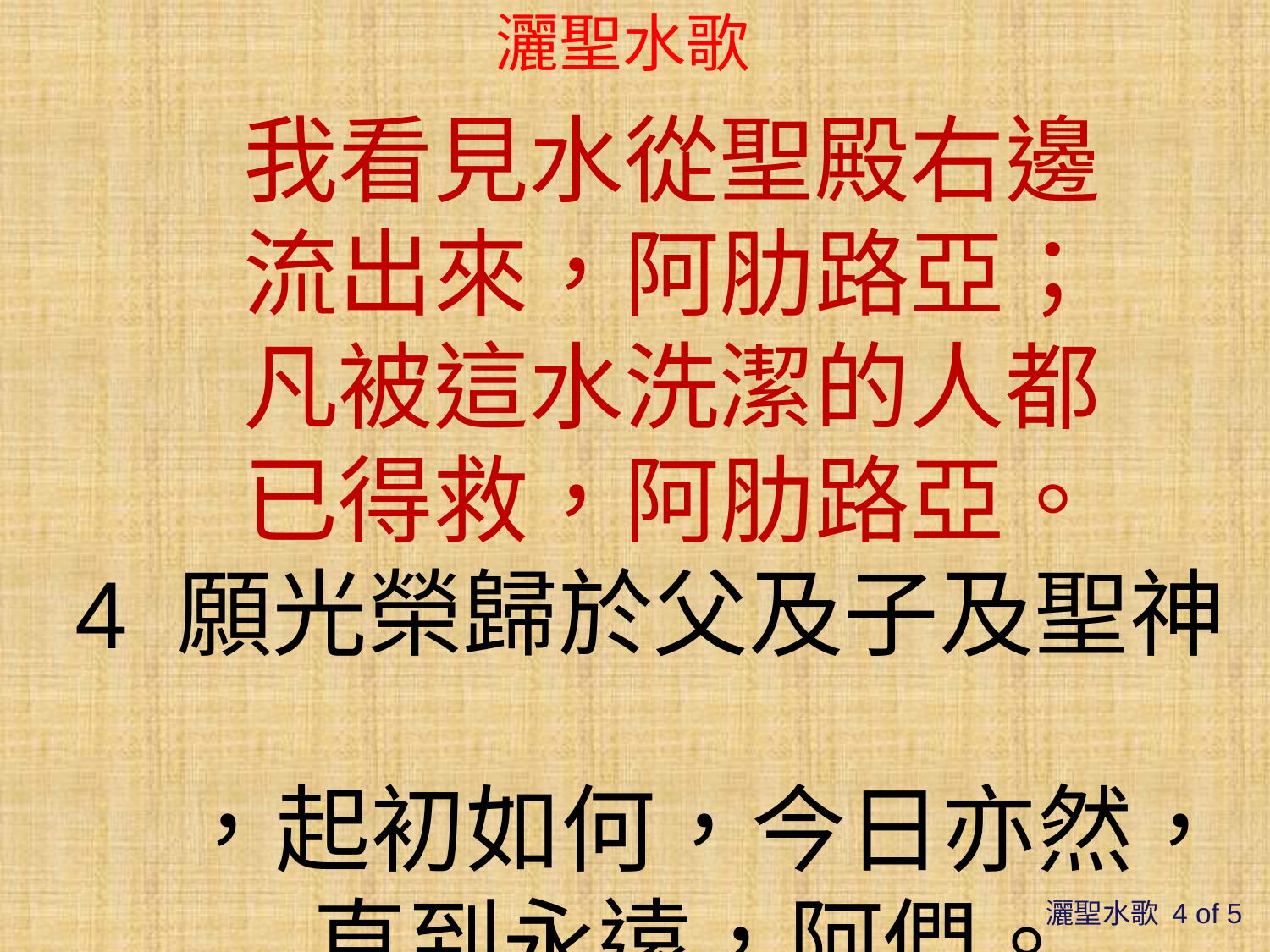

# 灑聖水歌
 我看見水從聖殿右邊
 流出來，阿肋路亞；
 凡被這水洗潔的人都
 已得救，阿肋路亞。
4 願光榮歸於父及子及聖神
    ，起初如何，今日亦然，
   直到永遠，阿們。
灑聖水歌 4 of 5